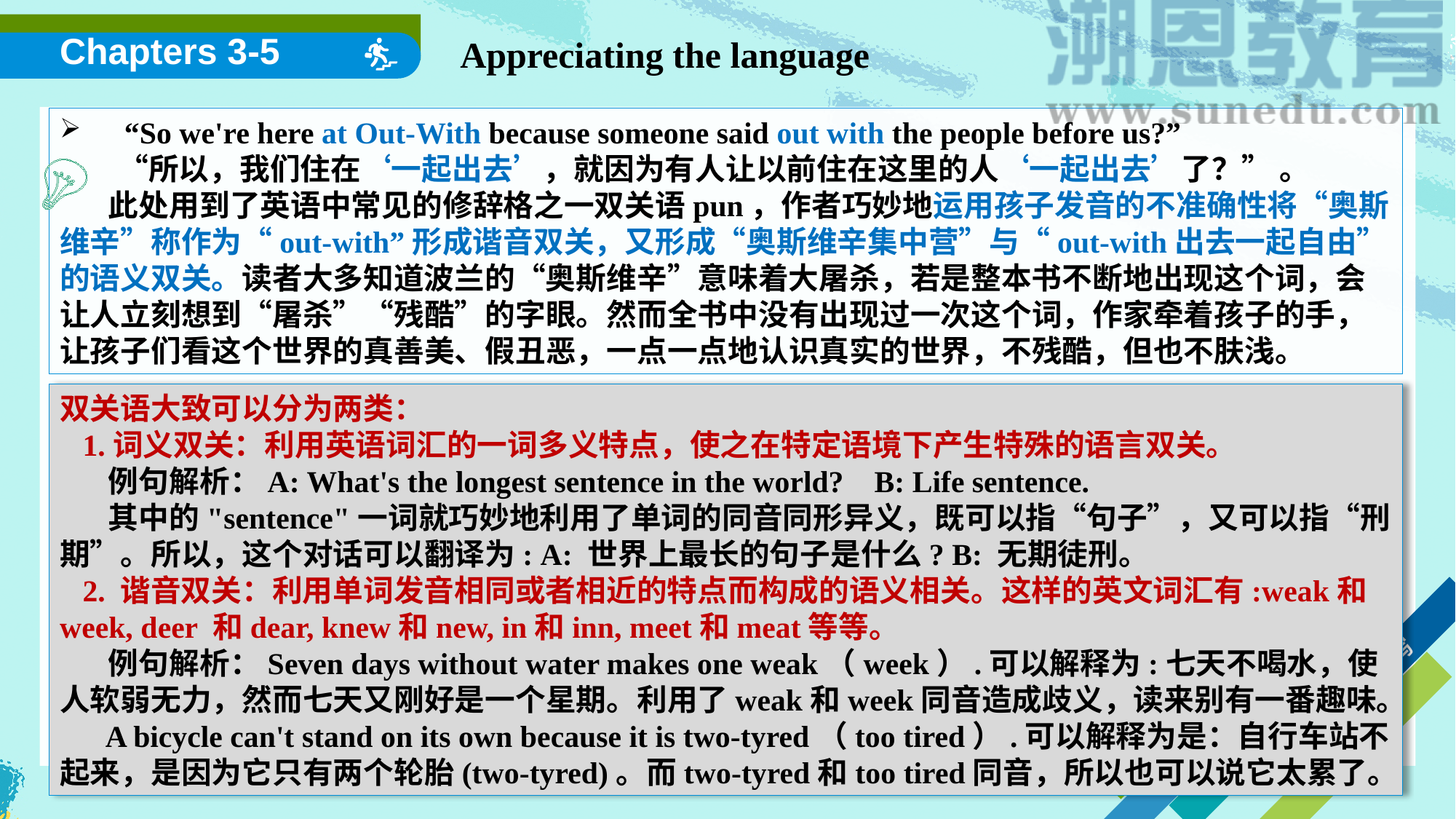

Chapters 3-5
Appreciating the language

    “So we're here at Out-With because someone said out with the people before us?”
   　“所以，我们住在‘一起出去’，就因为有人让以前住在这里的人‘一起出去’了？” 。
      此处用到了英语中常见的修辞格之一双关语pun，作者巧妙地运用孩子发音的不准确性将“奥斯维辛”称作为“out-with”形成谐音双关，又形成“奥斯维辛集中营”与“out-with出去一起自由”的语义双关。读者大多知道波兰的“奥斯维辛”意味着大屠杀，若是整本书不断地出现这个词，会让人立刻想到“屠杀”“残酷”的字眼。然而全书中没有出现过一次这个词，作家牵着孩子的手，让孩子们看这个世界的真善美、假丑恶，一点一点地认识真实的世界，不残酷，但也不肤浅。

双关语大致可以分为两类：
   1.词义双关：利用英语词汇的一词多义特点，使之在特定语境下产生特殊的语言双关。
      例句解析：A: What's the longest sentence in the world?    B: Life sentence.
      其中的"sentence"一词就巧妙地利用了单词的同音同形异义，既可以指“句子”，又可以指“刑期”。所以，这个对话可以翻译为: A: 世界上最长的句子是什么? B: 无期徒刑。
   2. 谐音双关：利用单词发音相同或者相近的特点而构成的语义相关。这样的英文词汇有:weak和week, deer 和dear, knew和new, in和inn, meet和meat等等。
      例句解析：Seven days without water makes one weak（week）.可以解释为:七天不喝水，使人软弱无力，然而七天又刚好是一个星期。利用了weak和week同音造成歧义，读来别有一番趣味。
      A bicycle can't stand on its own because it is two-tyred（too tired）.可以解释为是：自行车站不起来，是因为它只有两个轮胎(two-tyred)。而two-tyred和too tired同音，所以也可以说它太累了。
语言描写
神态描写
动作描写
环境描写
外貌描写